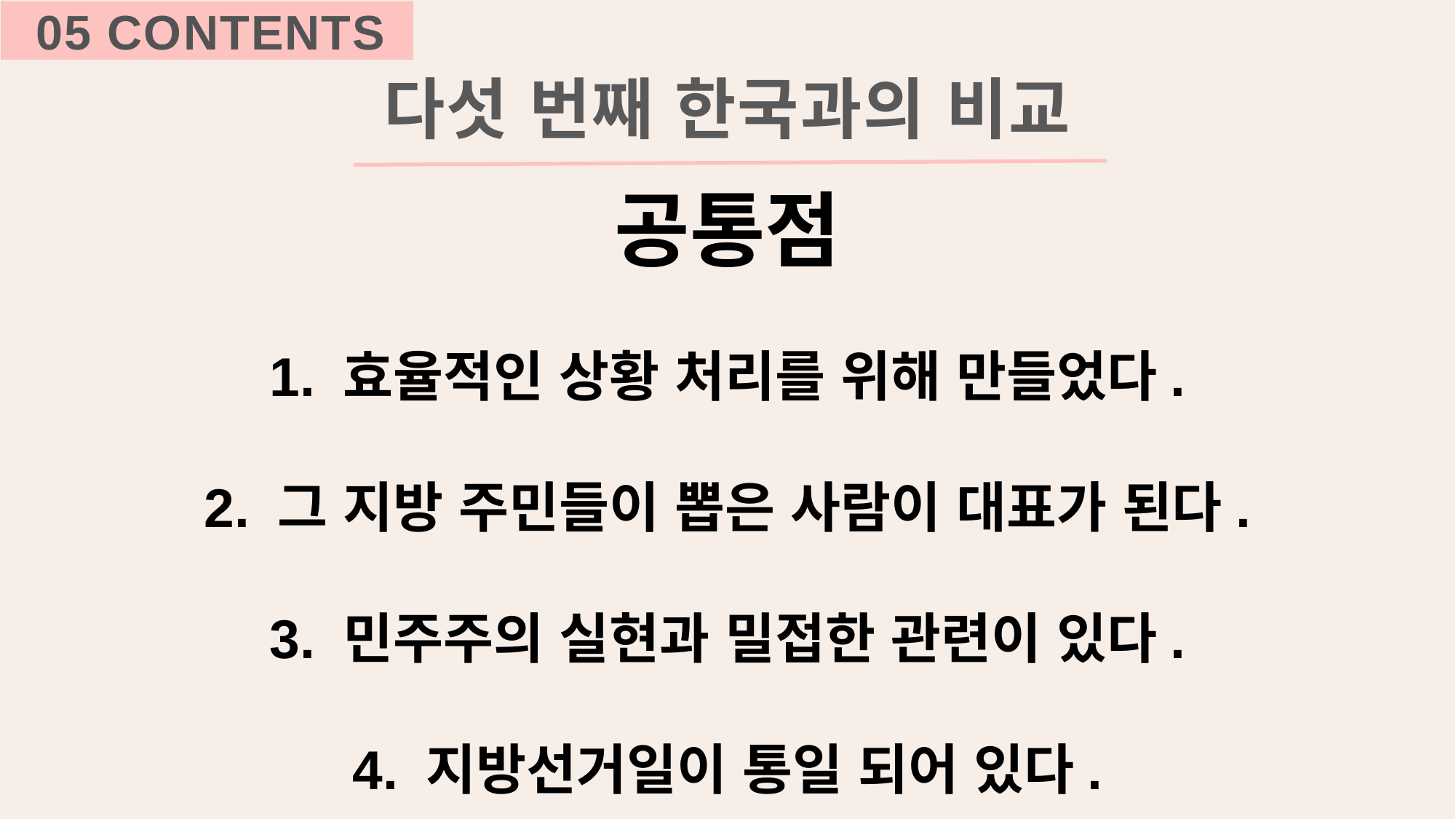

05 CONTENTS
다섯 번째 한국과의 비교
공통점

1. 효율적인 상황 처리를 위해 만들었다.

2. 그 지방 주민들이 뽑은 사람이 대표가 된다.

3. 민주주의 실현과 밀접한 관련이 있다.

4. 지방선거일이 통일 되어 있다.